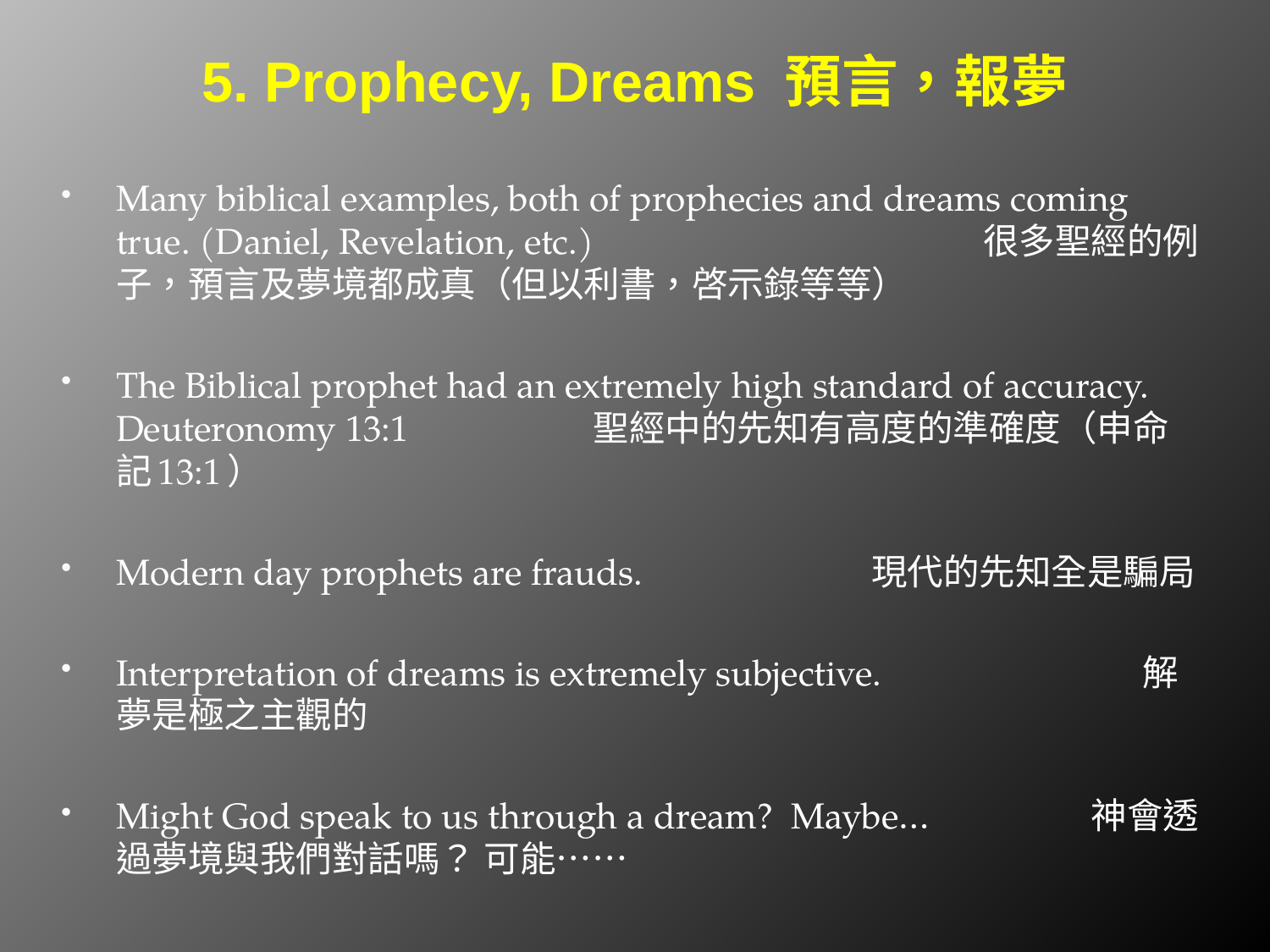

# 5. Prophecy, Dreams 預言，報夢
Many biblical examples, both of prophecies and dreams coming true. (Daniel, Revelation, etc.)                                          很多聖經的例子，預言及夢境都成真（但以利書，啓示錄等等）

The Biblical prophet had an extremely high standard of accuracy.  Deuteronomy 13:1 				           聖經中的先知有高度的準確度（申命記13:1）

Modern day prophets are frauds. 		 	           現代的先知全是騙局

Interpretation of dreams is extremely subjective.                            解夢是極之主觀的

Might God speak to us through a dream?  Maybe…                 神會透過夢境與我們對話嗎？ 可能……